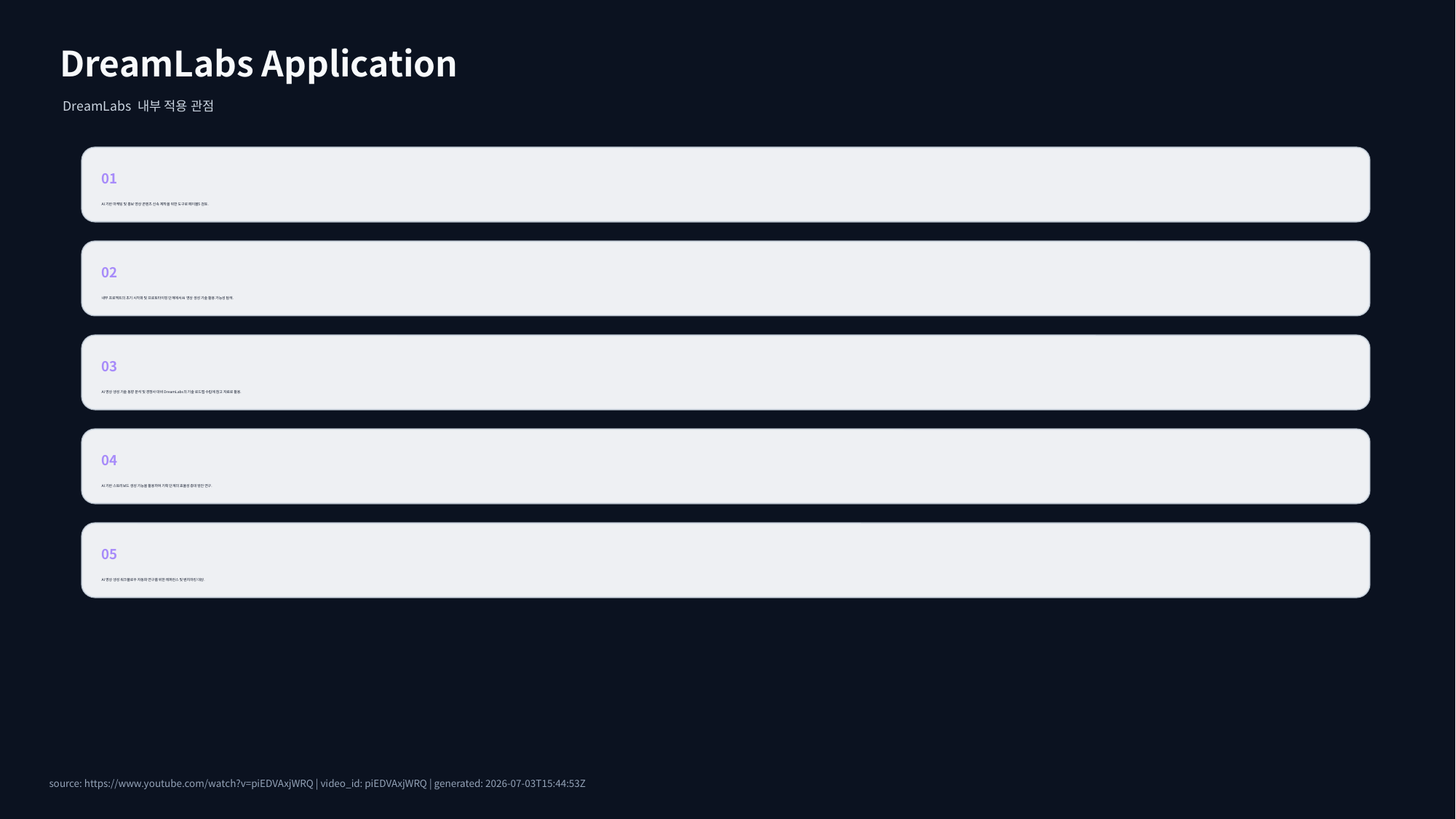

DreamLabs Application
DreamLabs 내부 적용 관점

01
AI 기반 마케팅 및 홍보 영상 콘텐츠 신속 제작을 위한 도구로 페이블5 검토.

02
내부 프로젝트의 초기 시각화 및 프로토타이핑 단계에서 AI 영상 생성 기술 활용 가능성 탐색.

03
AI 영상 생성 기술 동향 분석 및 경쟁사 대비 DreamLabs의 기술 로드맵 수립에 참고 자료로 활용.

04
AI 기반 스토리보드 생성 기능을 활용하여 기획 단계의 효율성 증대 방안 연구.

05
AI 영상 생성 워크플로우 자동화 연구를 위한 레퍼런스 및 벤치마킹 대상.
source: https://www.youtube.com/watch?v=piEDVAxjWRQ | video_id: piEDVAxjWRQ | generated: 2026-07-03T15:44:53Z